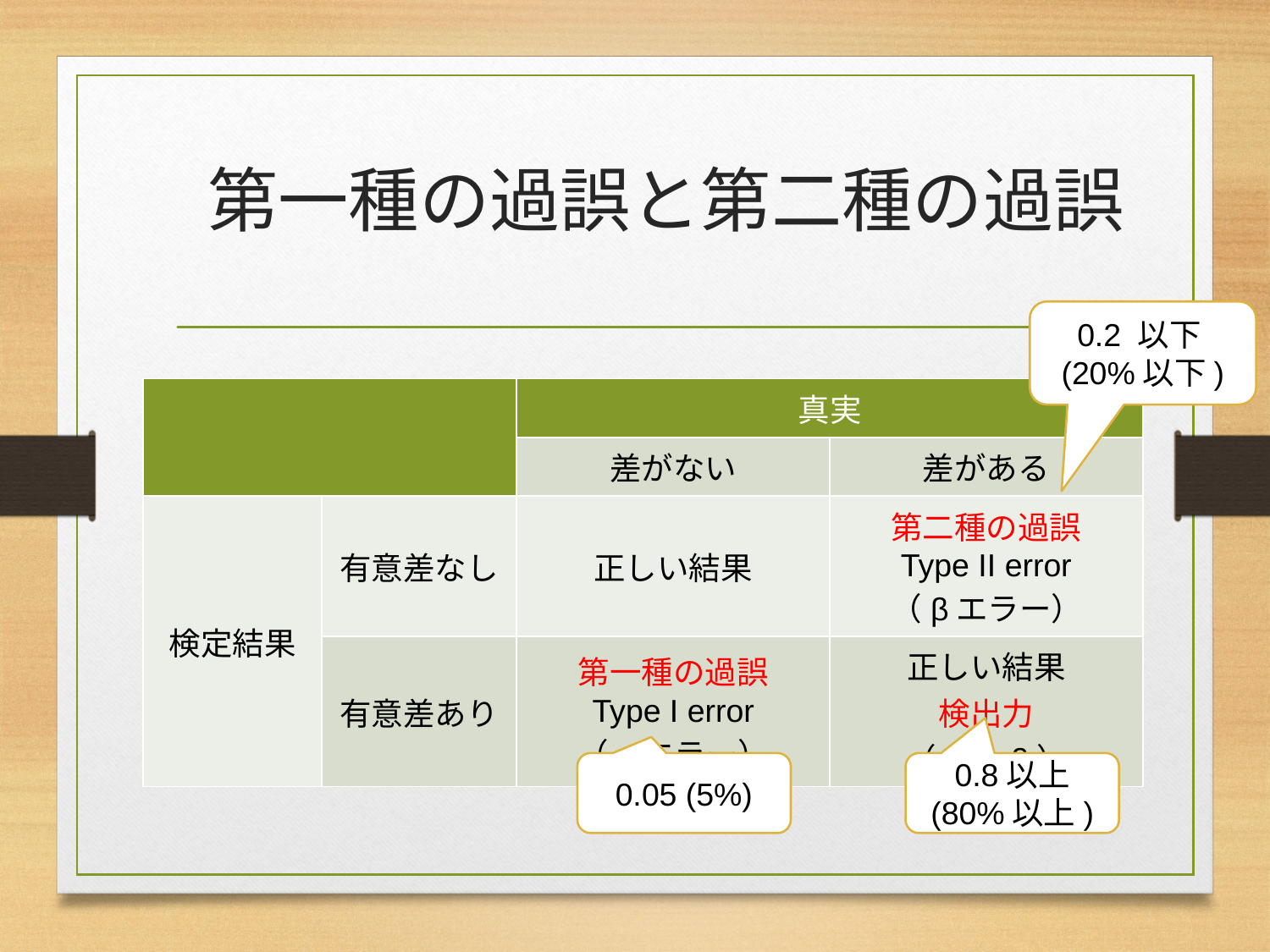

# 第一種の過誤と第二種の過誤
0.2 以下(20%以下)
|  |  | 真実 |  |
| --- | --- | --- | --- |
|  |  | 差がない | 差がある |
| 検定結果 | 有意差なし | 正しい結果 | 第二種の過誤 Type II error （βエラー） |
|  | 有意差あり | 第一種の過誤 Type I error （αエラー） | 正しい結果 検出力 （1－β） |
0.05 (5%)
0.8以上 (80%以上)